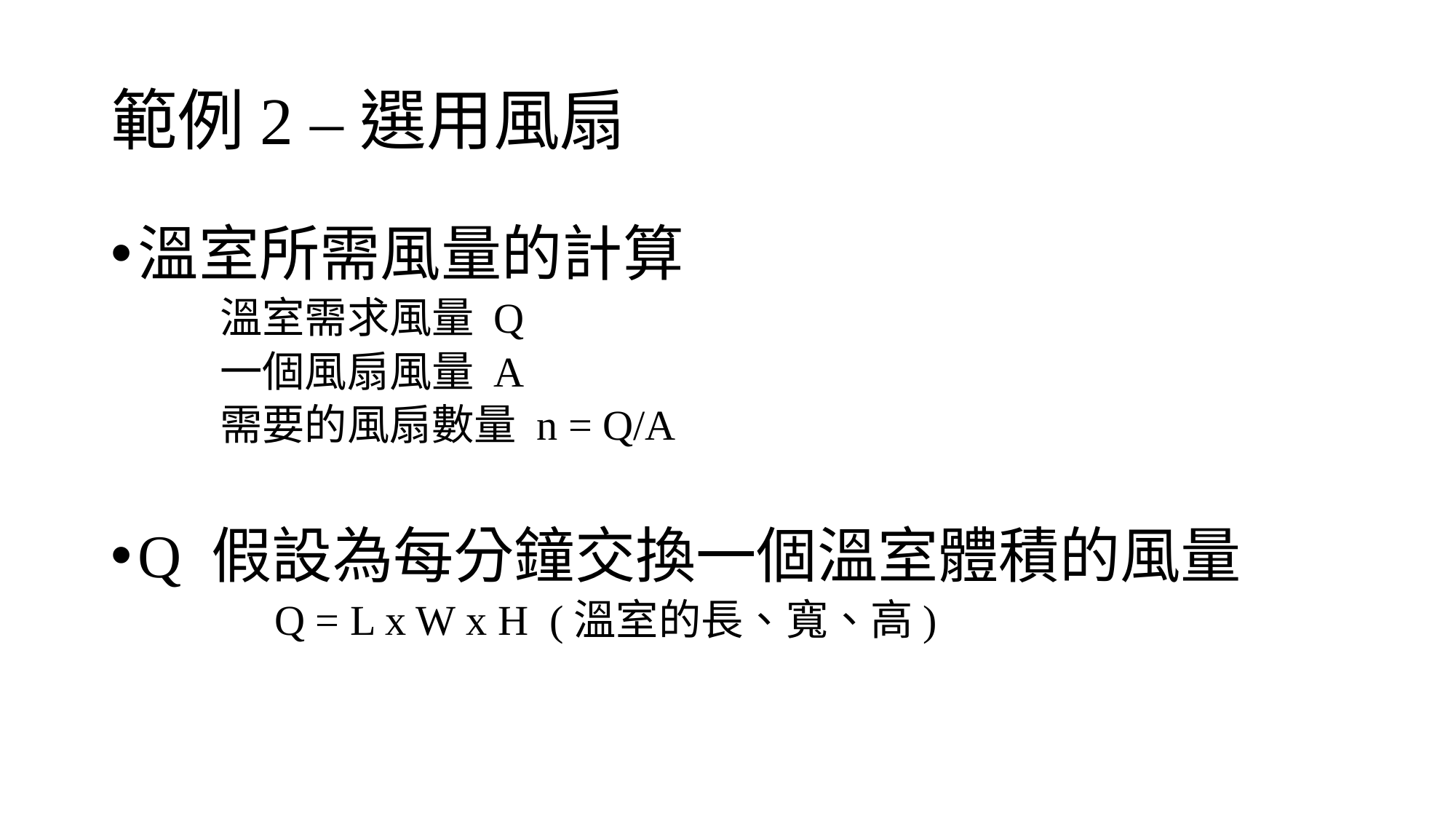

# 範例2 –選用風扇
溫室所需風量的計算
溫室需求風量 Q
一個風扇風量 A
需要的風扇數量 n = Q/A

Q 假設為每分鐘交換一個溫室體積的風量
	Q = L x W x H  (溫室的長、寬、高)